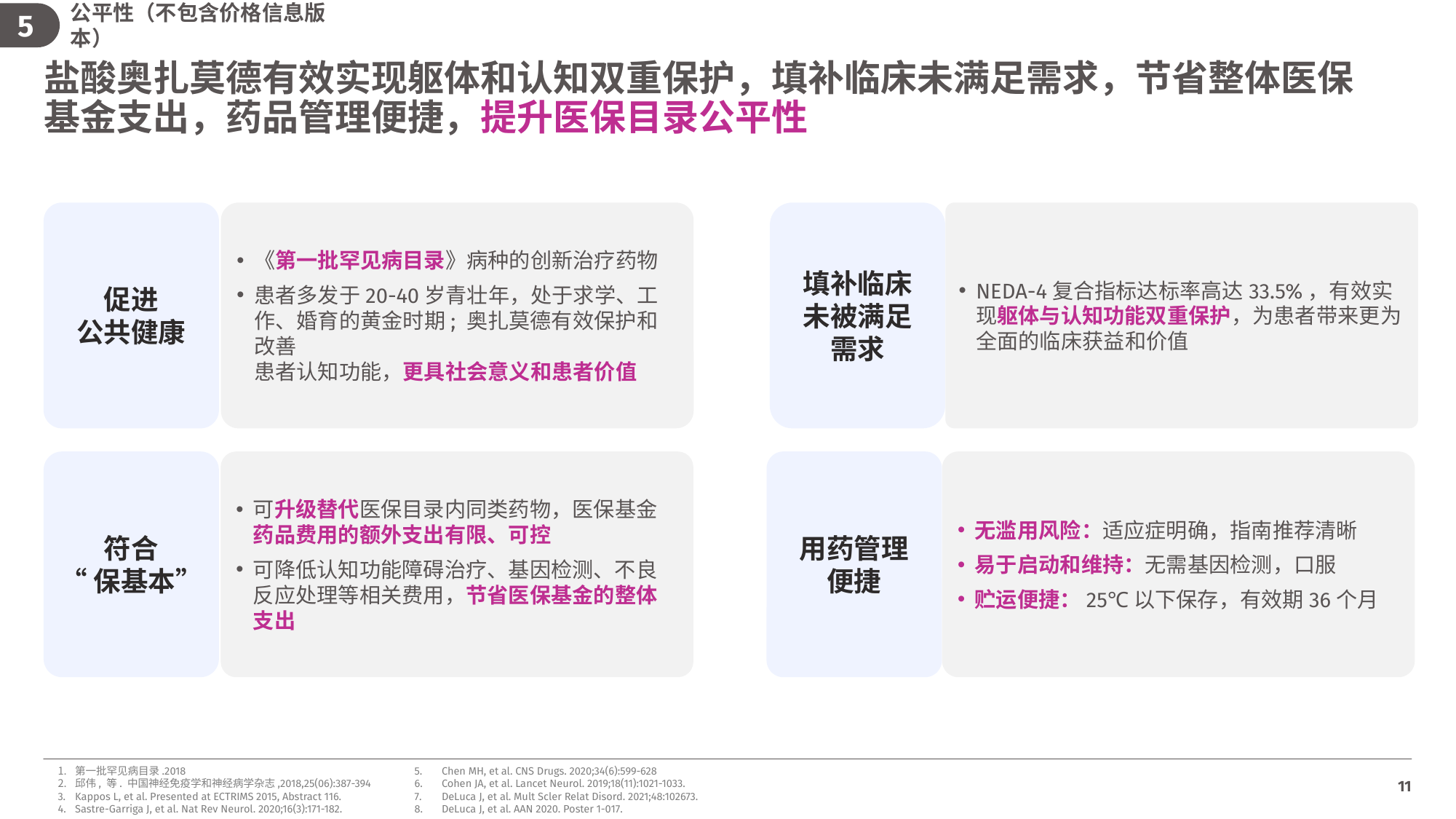

5
公平性（不包含价格信息版本）
盐酸奥扎莫德有效实现躯体和认知双重保护，填补临床未满足需求，节省整体医保基金支出，药品管理便捷，提升医保目录公平性
促进
公共健康
《第一批罕见病目录》病种的创新治疗药物
患者多发于20-40岁青壮年，处于求学、工作、婚育的黄金时期; 奥扎莫德有效保护和改善
患者认知功能，更具社会意义和患者价值
填补临床
未被满足
需求
NEDA-4复合指标达标率高达33.5%，有效实现躯体与认知功能双重保护，为患者带来更为全面的临床获益和价值
符合
“保基本”
可升级替代医保目录内同类药物，医保基金
药品费用的额外支出有限、可控
可降低认知功能障碍治疗、基因检测、不良反应处理等相关费用，节省医保基金的整体支出
用药管理
便捷
无滥用风险：适应症明确，指南推荐清晰
易于启动和维持：无需基因检测，口服
贮运便捷：25℃以下保存，有效期36个月
第一批罕见病目录.2018
邱伟, 等. 中国神经免疫学和神经病学杂志,2018,25(06):387-394
Kappos L, et al. Presented at ECTRIMS 2015, Abstract 116.
Sastre-Garriga J, et al. Nat Rev Neurol. 2020;16(3):171-182.
Chen MH, et al. CNS Drugs. 2020;34(6):599-628
Cohen JA, et al. Lancet Neurol. 2019;18(11):1021-1033.
DeLuca J, et al. Mult Scler Relat Disord. 2021;48:102673.
DeLuca J, et al. AAN 2020. Poster 1-017.
11